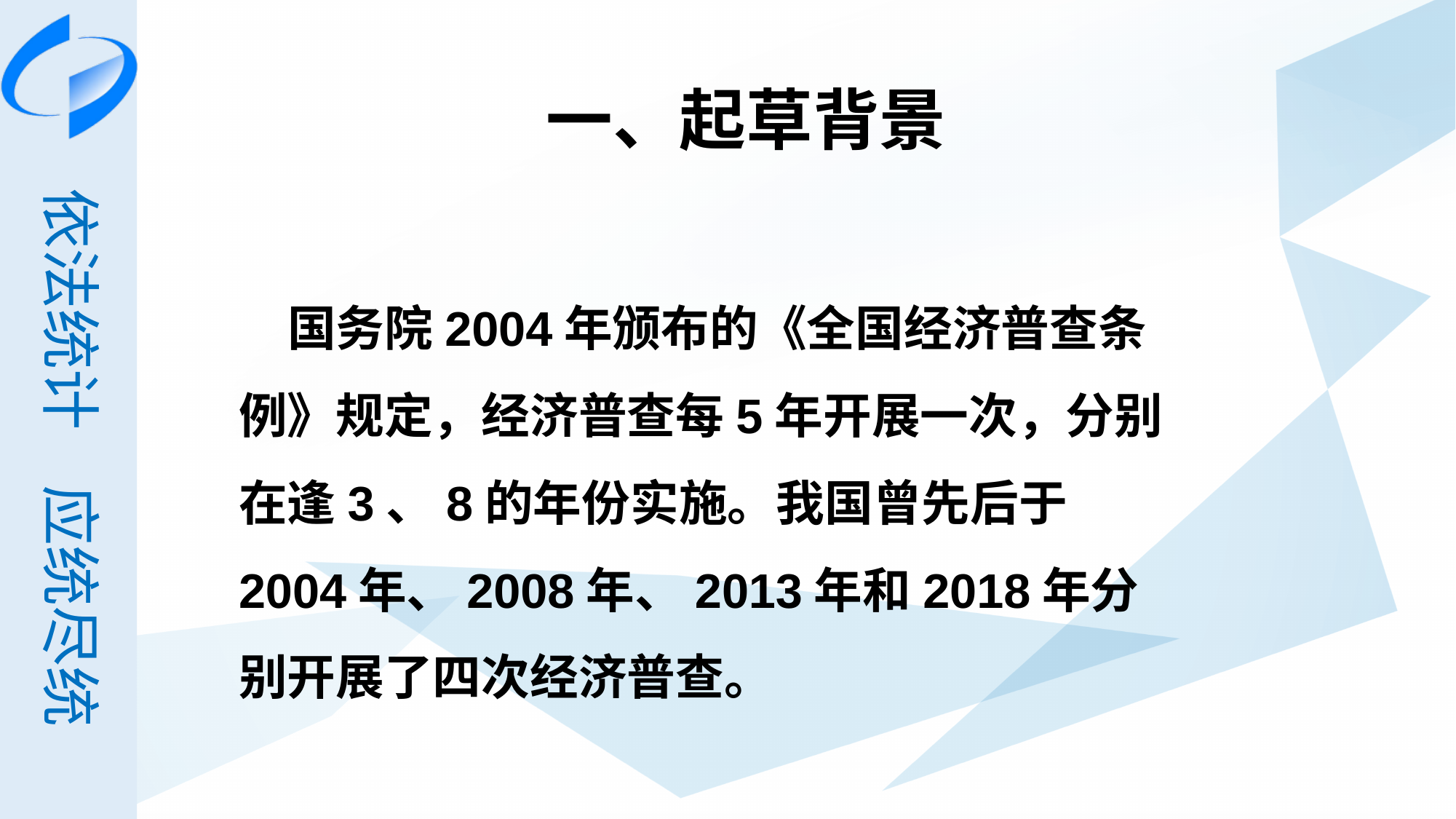

# 一、起草背景

    国务院2004年颁布的《全国经济普查条例》规定，经济普查每5年开展一次，分别在逢3、8的年份实施。我国曾先后于2004年、2008年、2013年和2018年分别开展了四次经济普查。